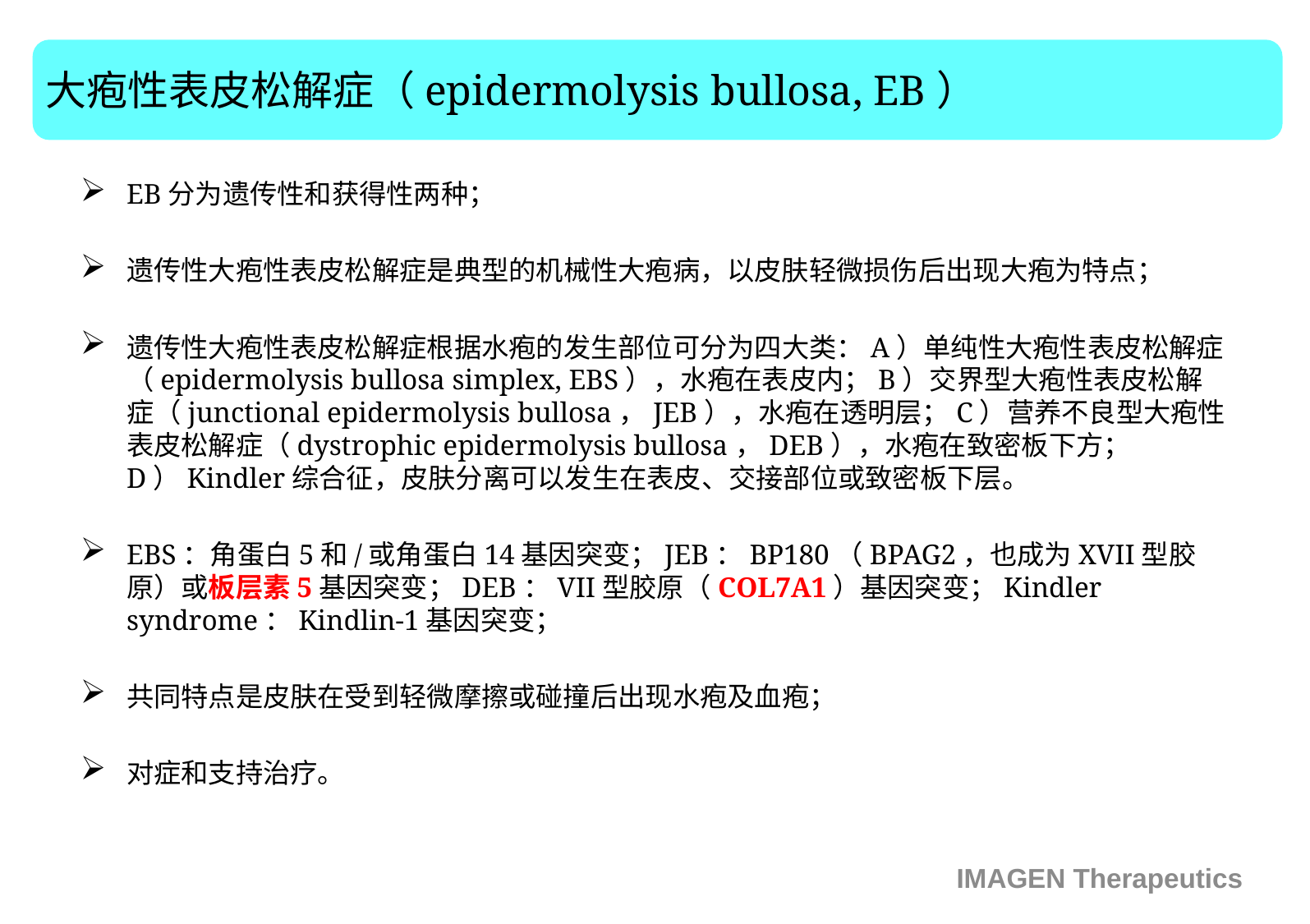

大疱性表皮松解症（epidermolysis bullosa, EB）
EB分为遗传性和获得性两种；

遗传性大疱性表皮松解症是典型的机械性大疱病，以皮肤轻微损伤后出现大疱为特点；

遗传性大疱性表皮松解症根据水疱的发生部位可分为四大类：A）单纯性大疱性表皮松解症（epidermolysis bullosa simplex, EBS），水疱在表皮内；B）交界型大疱性表皮松解症（junctional epidermolysis bullosa，JEB），水疱在透明层；C）营养不良型大疱性表皮松解症（dystrophic epidermolysis bullosa，DEB），水疱在致密板下方；D）Kindler综合征，皮肤分离可以发生在表皮、交接部位或致密板下层。

EBS：角蛋白5和/或角蛋白14基因突变；JEB：BP180（BPAG2，也成为XVII型胶原）或板层素5基因突变；DEB：VII型胶原（COL7A1）基因突变；Kindler syndrome：Kindlin-1基因突变；

共同特点是皮肤在受到轻微摩擦或碰撞后出现水疱及血疱；

对症和支持治疗。
IMAGEN Therapeutics